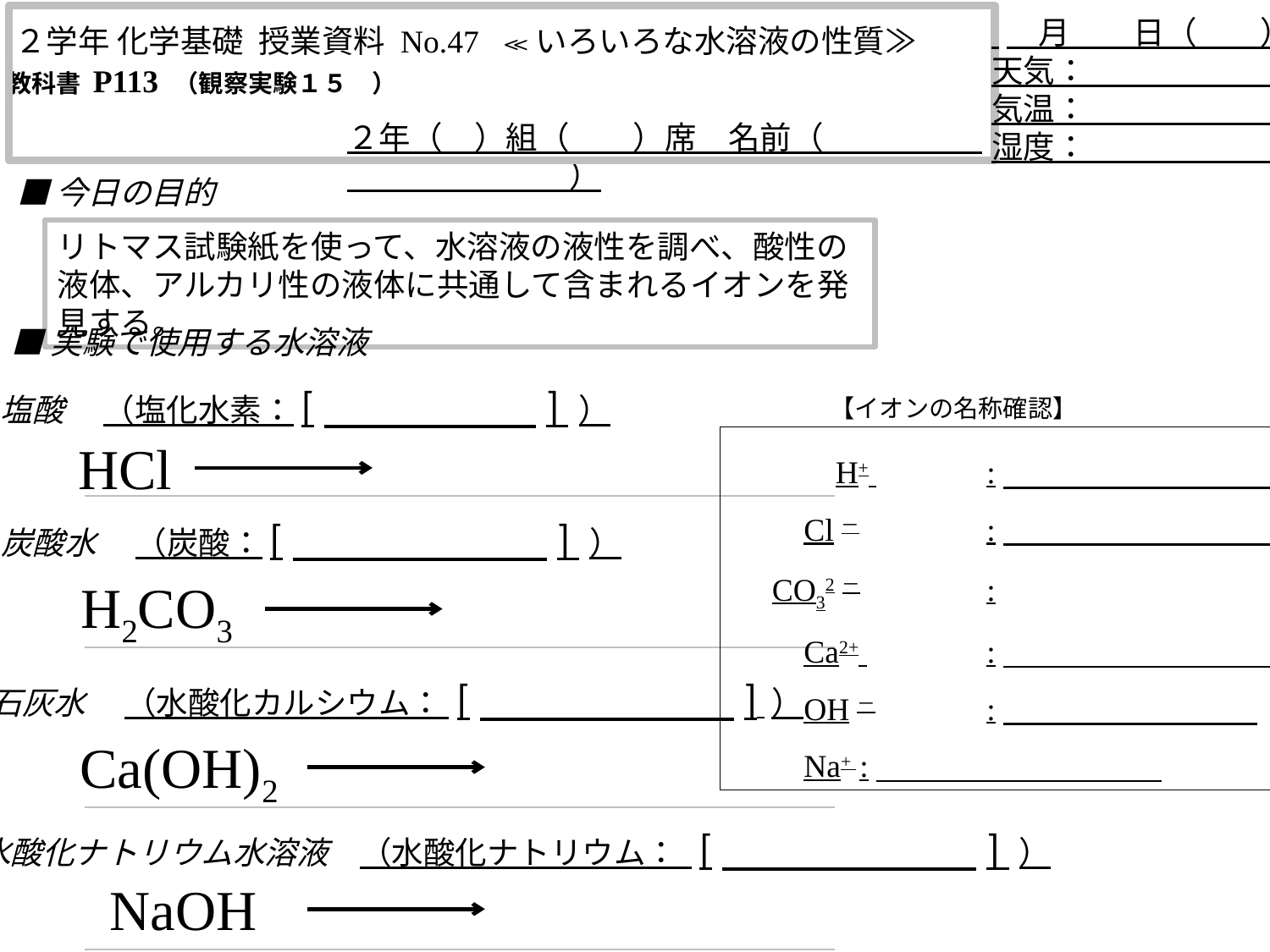

月　　日（　　）
天気：
気温：
湿度：
２学年 化学基礎  授業資料 No.47   ≪いろいろな水溶液の性質≫
 教科書 P113 （観察実験１５　）
２年（　）組（　　）席　名前（　　　　　　　　　　　　）
■今日の目的
リトマス試験紙を使って、水溶液の液性を調べ、酸性の液体、アルカリ性の液体に共通して含まれるイオンを発見する。
■実験で使用する水溶液
① 塩酸 　（塩化水素：[　　　　　] ）
【イオンの名称確認】
　　　H+ 	:
　　Cl－	:
　CO32－	:
　　Ca2+ 	:
　　OH－	:
　　Na+ 	:
HCl
②  炭酸水 　（炭酸：[　　　　　　] ）
H2CO3
③ 石灰水 　（水酸化カルシウム： [　　　　　　] ）
Ca(OH)2
④ 水酸化ナトリウム水溶液　（水酸化ナトリウム：  [　　　　　　] ）
NaOH